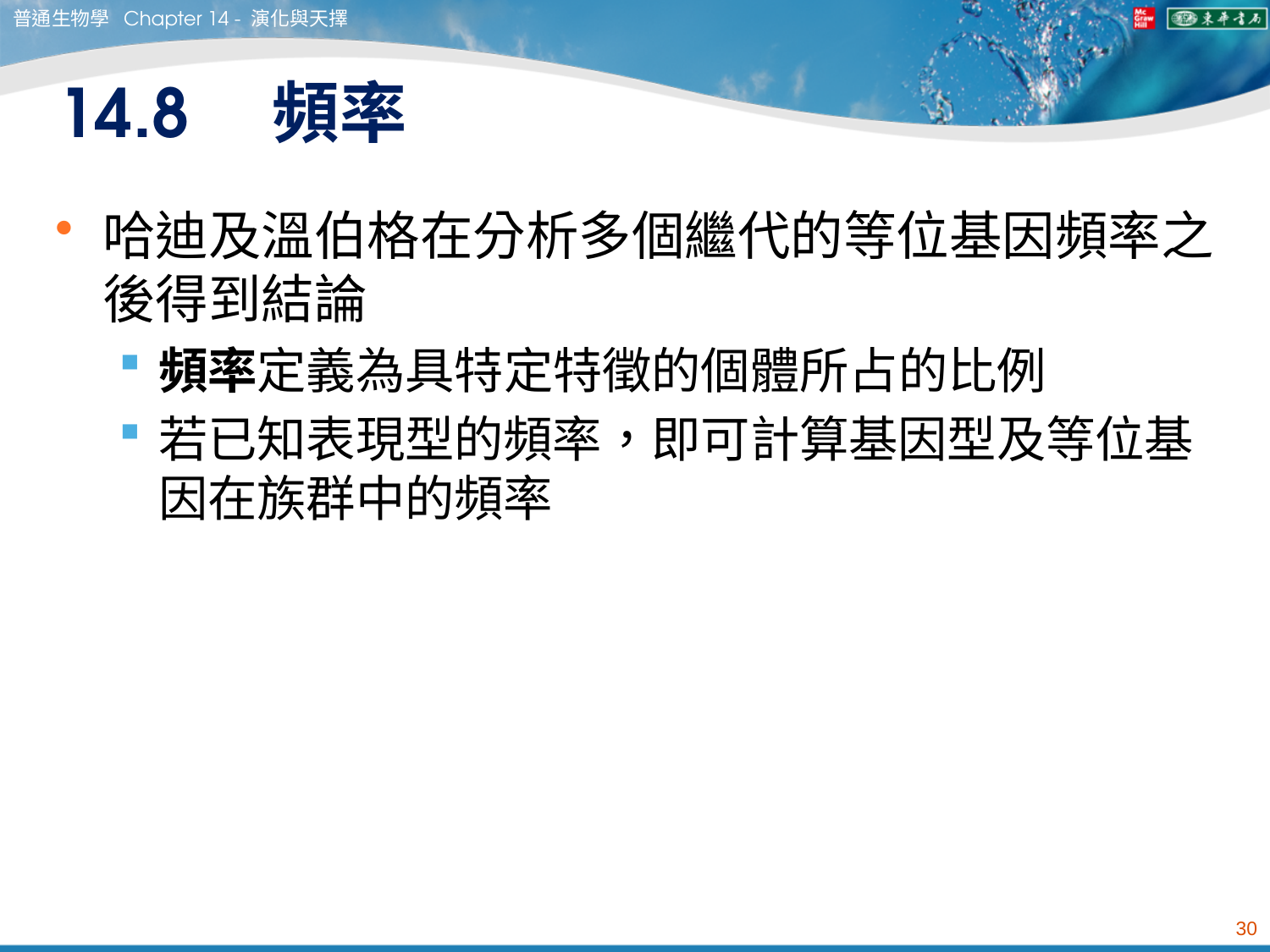

普通生物學  Chapter 14 - 演化與天擇
# 14.8　頻率
哈迪及溫伯格在分析多個繼代的等位基因頻率之後得到結論
頻率定義為具特定特徵的個體所占的比例
若已知表現型的頻率，即可計算基因型及等位基因在族群中的頻率
30